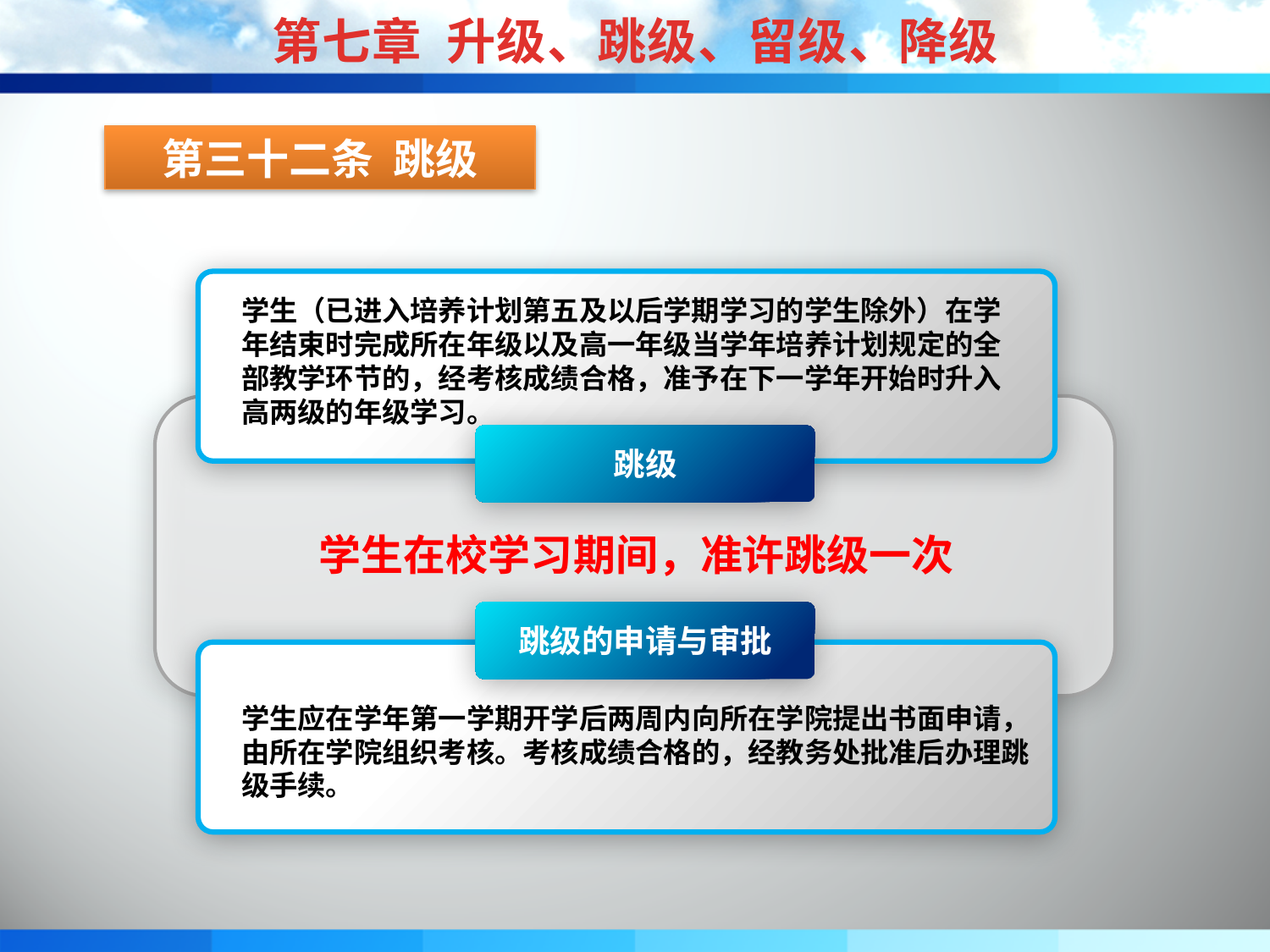

第七章  升级、跳级、留级、降级
第三十二条  跳级

学生（已进入培养计划第五及以后学期学习的学生除外）在学年结束时完成所在年级以及高一年级当学年培养计划规定的全部教学环节的，经考核成绩合格，准予在下一学年开始时升入高两级的年级学习。

跳级
学生在校学习期间，准许跳级一次

跳级的申请与审批

学生应在学年第一学期开学后两周内向所在学院提出书面申请，由所在学院组织考核。考核成绩合格的，经教务处批准后办理跳级手续。